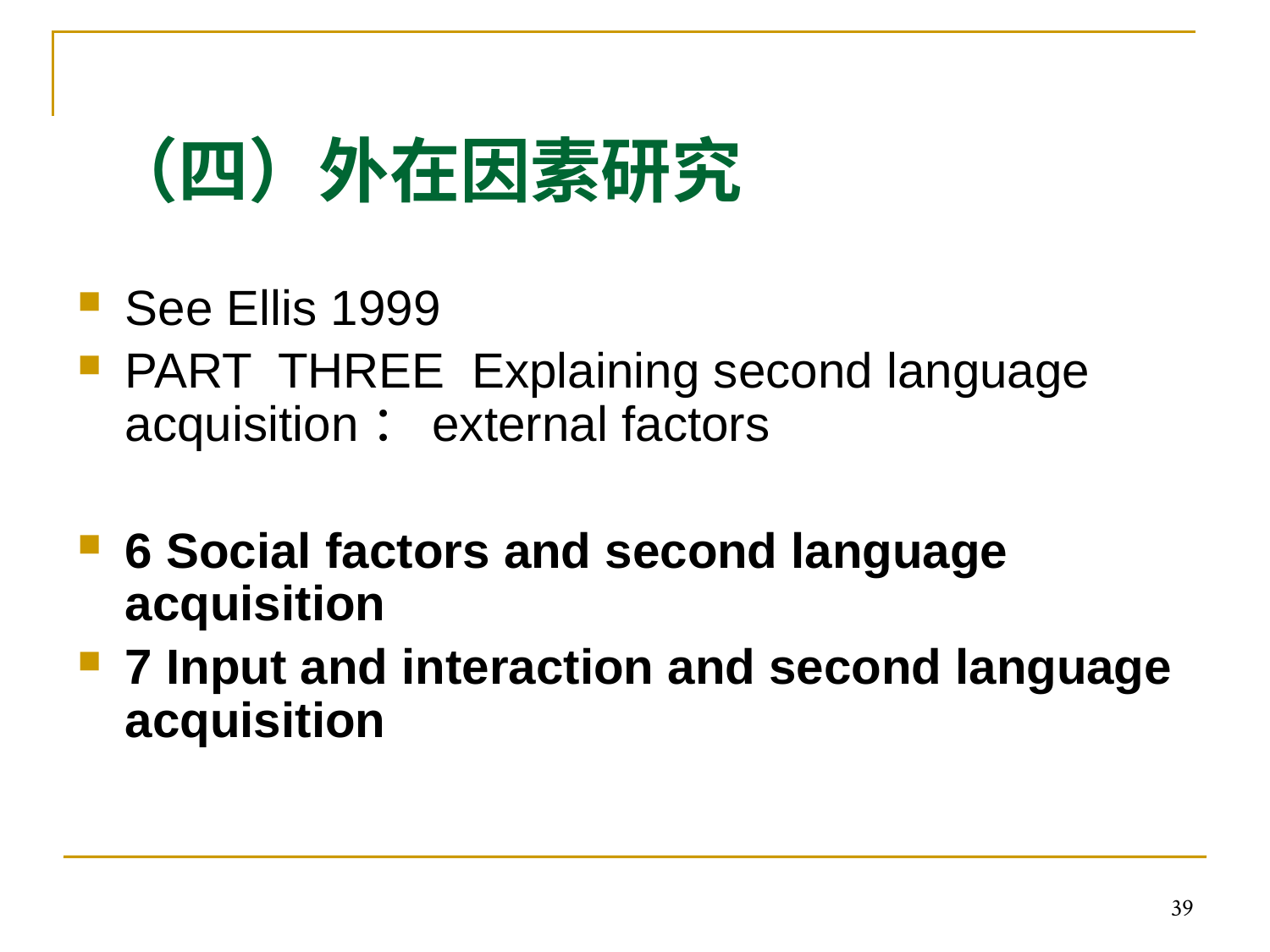

# （四）外在因素研究
See Ellis 1999
PART  THREE  Explaining second language acquisition：external factors

6 Social factors and second language acquisition
7 Input and interaction and second language acquisition

39